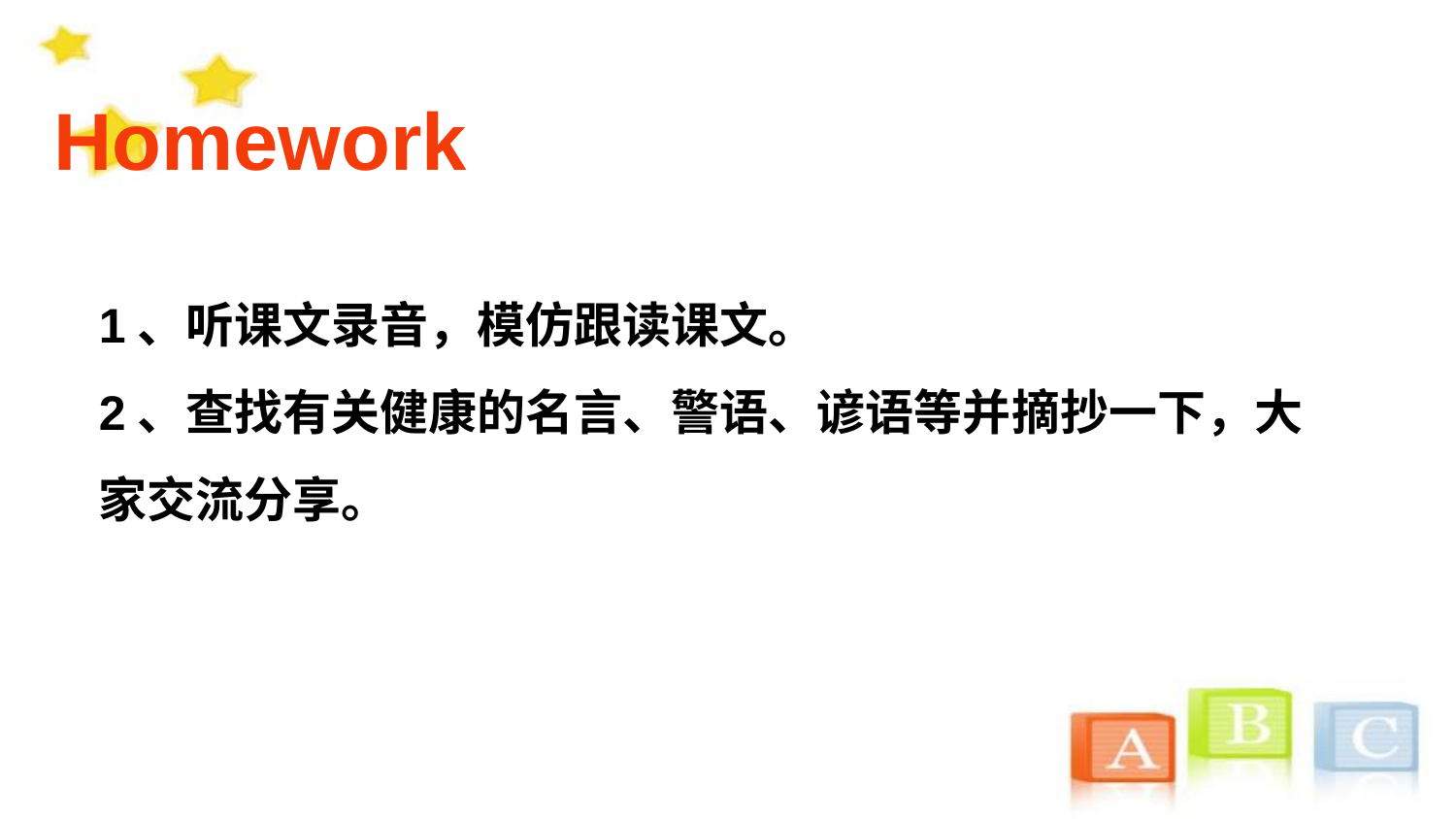

Homework
1、听课文录音，模仿跟读课文。
2、查找有关健康的名言、警语、谚语等并摘抄一下，大家交流分享。